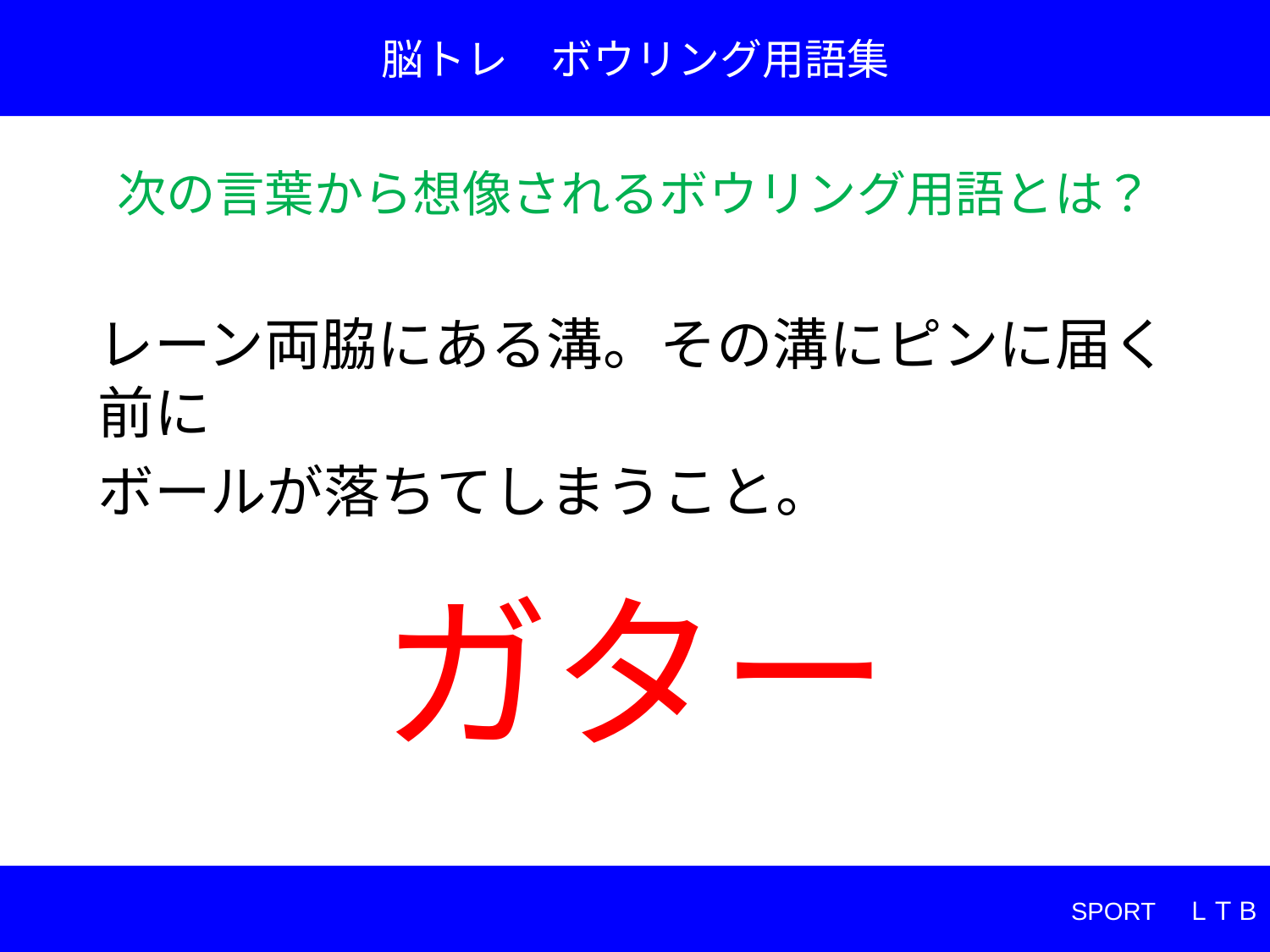

脳トレ　ボウリング用語集
次の言葉から想像されるボウリング用語とは？
レーン両脇にある溝。その溝にピンに届く前に
ボールが落ちてしまうこと。
# ガター
SPORT　ＬＴＢ